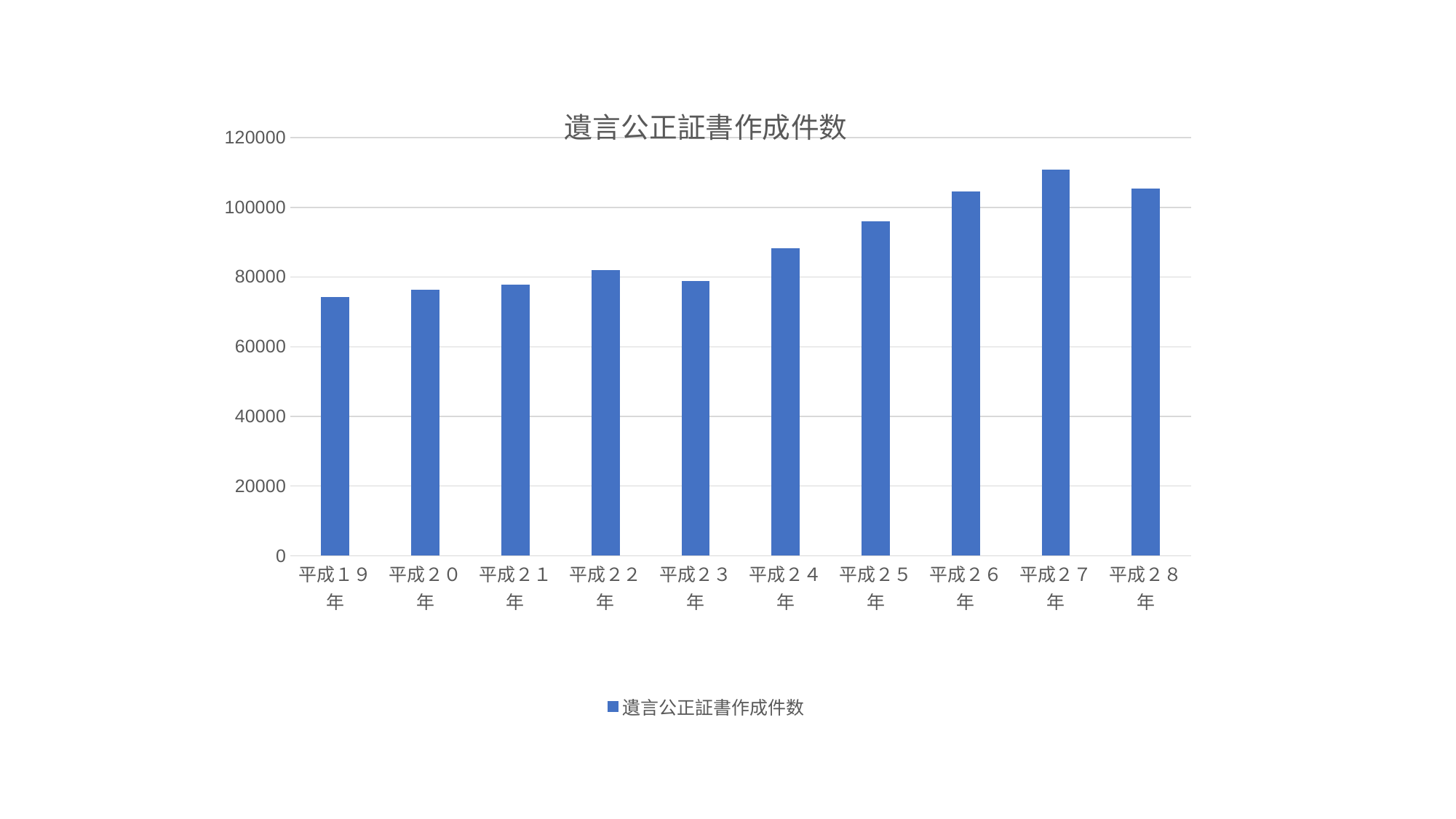

### Chart:

| Category | 遺言公正証書作成件数 |
|---|---|
| 平成１９年 | 74160.0 |
| 平成２０年 | 76436.0 |
| 平成２１年 | 77878.0 |
| 平成２２年 | 81984.0 |
| 平成２３年 | 78754.0 |
| 平成２４年 | 88156.0 |
| 平成２５年 | 96020.0 |
| 平成２６年 | 104490.0 |
| 平成２７年 | 110778.0 |
| 平成２８年 | 105350.0 |
#